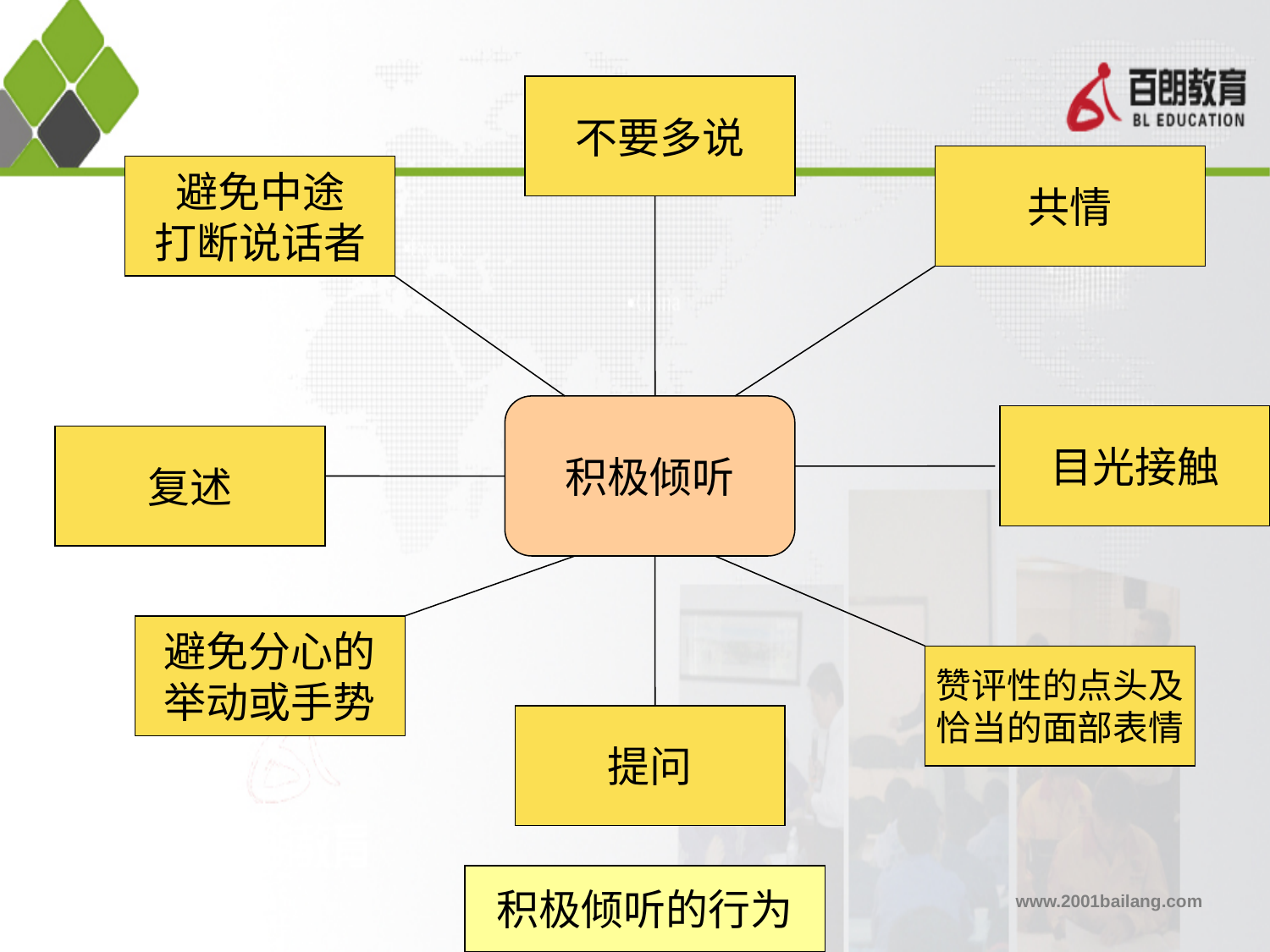

不要多说
共情
避免中途
打断说话者

积极倾听
目光接触
复述

避免分心的
举动或手势
赞评性的点头及
恰当的面部表情
提问
积极倾听的行为